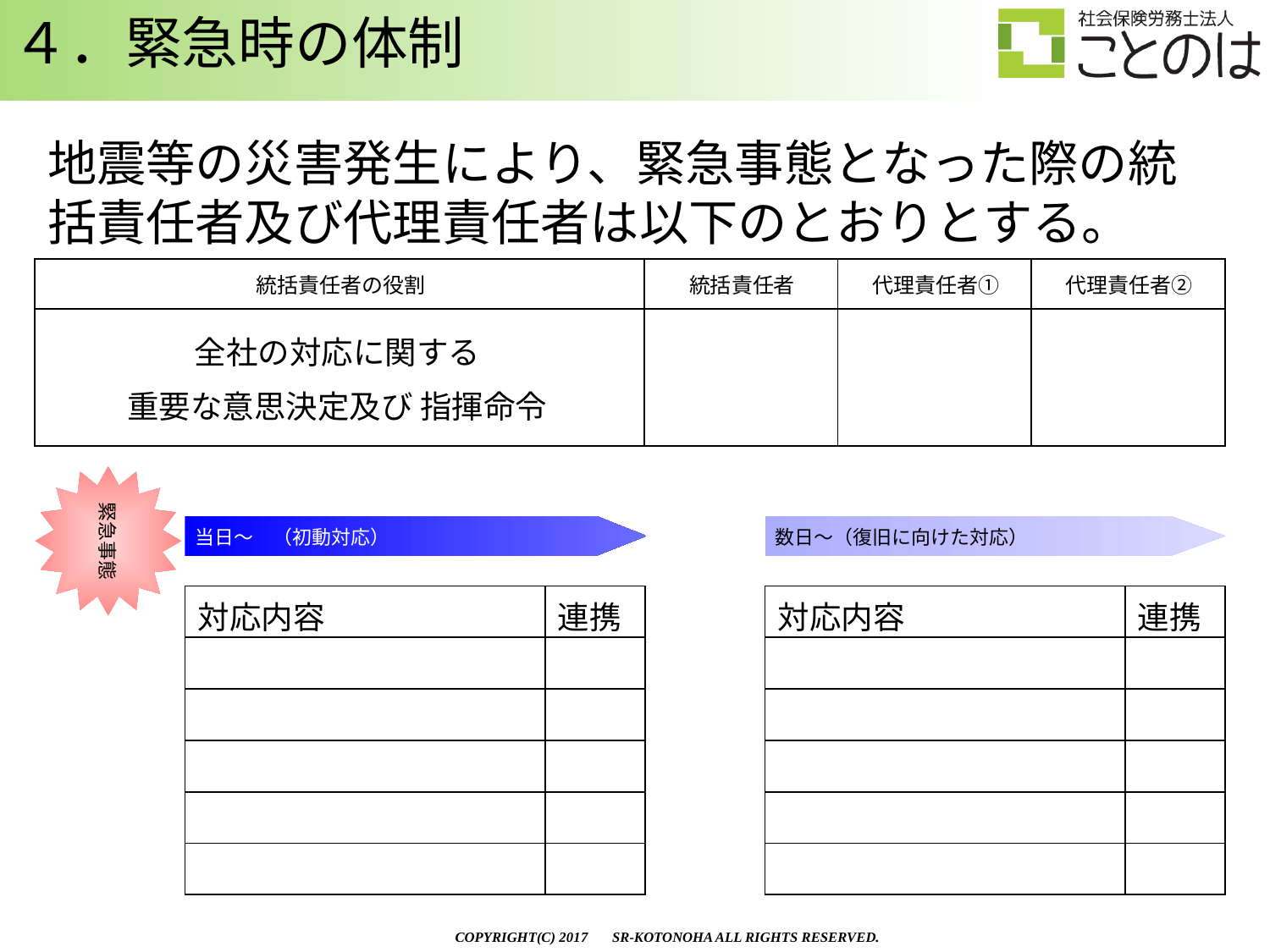

４．緊急時の体制
地震等の災害発生により、緊急事態となった際の統括責任者及び代理責任者は以下のとおりとする。
| 統括責任者の役割 | 統括責任者 | 代理責任者① | 代理責任者② |
| --- | --- | --- | --- |
| 全社の対応に関する 重要な意思決定及び 指揮命令 |  |  |  |
緊急事態
当日～　（初動対応）
数日～（復旧に向けた対応）
| 対応内容 | 連携 |
| --- | --- |
|  |  |
|  |  |
|  |  |
|  |  |
|  |  |
| 対応内容 | 連携 |
| --- | --- |
|  |  |
|  |  |
|  |  |
|  |  |
|  |  |